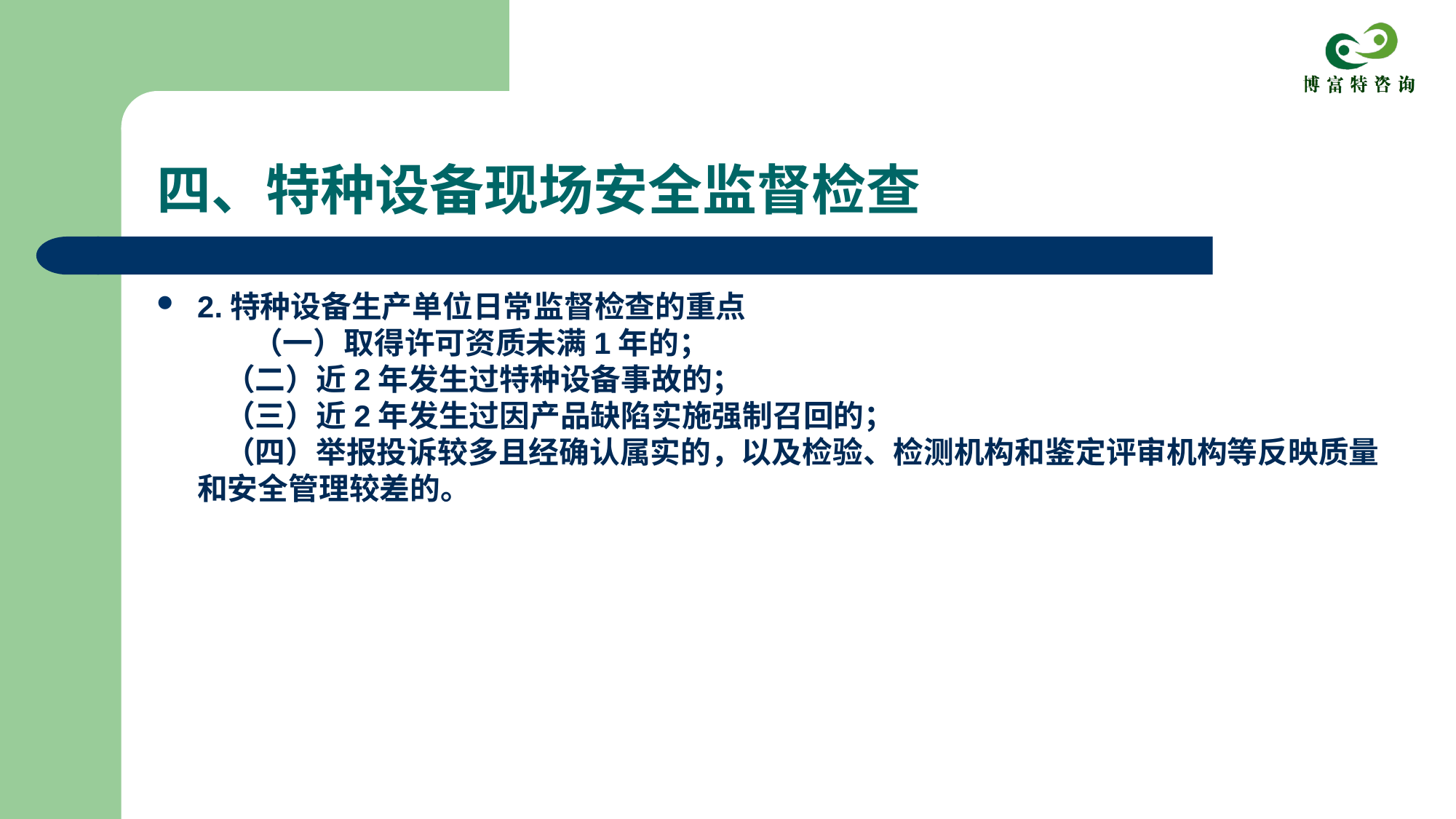

# 四、特种设备现场安全监督检查
2.特种设备生产单位日常监督检查的重点
        （一）取得许可资质未满1年的；
    （二）近2年发生过特种设备事故的；
    （三）近2年发生过因产品缺陷实施强制召回的；
    （四）举报投诉较多且经确认属实的，以及检验、检测机构和鉴定评审机构等反映质量和安全管理较差的。